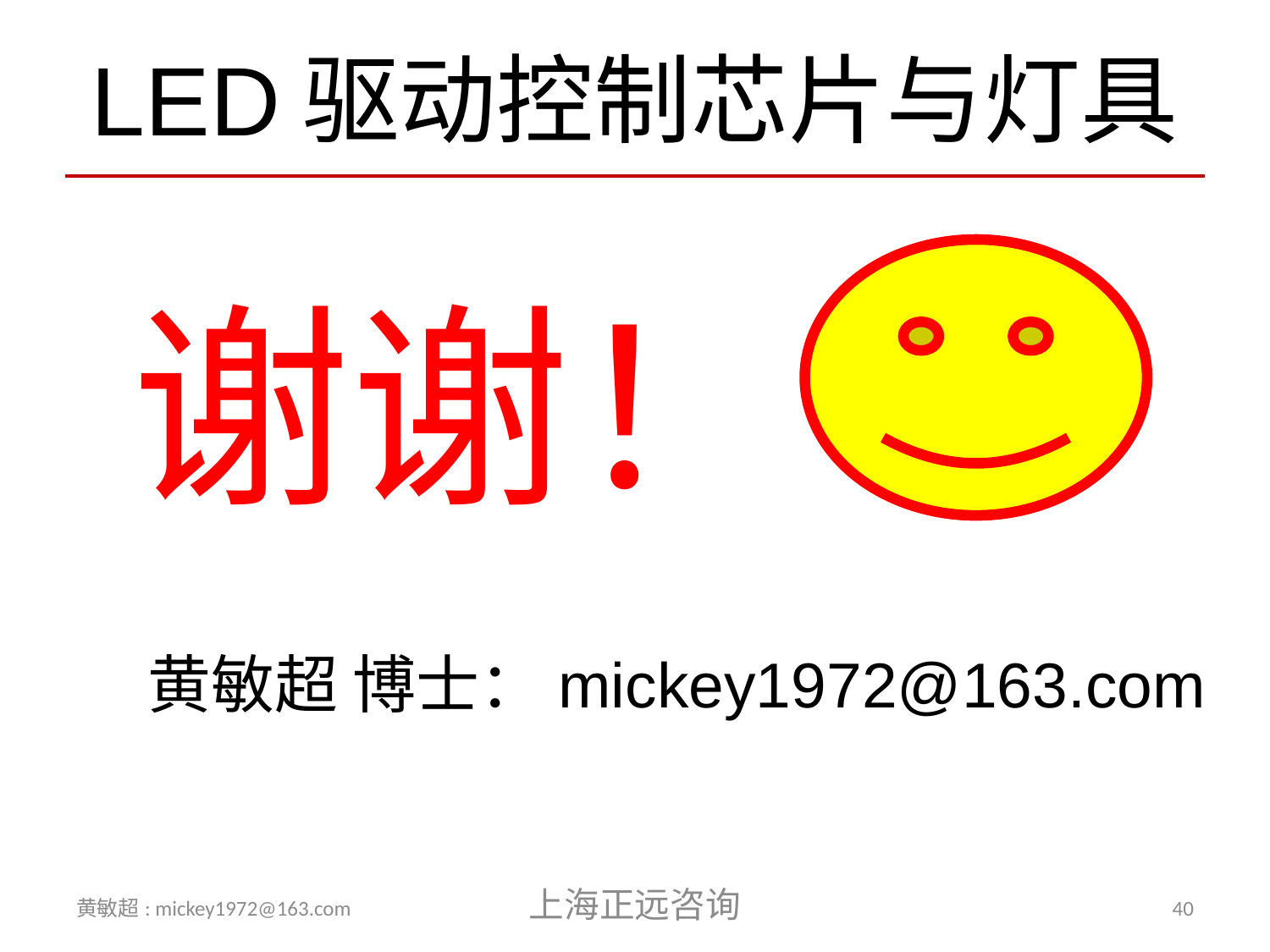

# LED驱动控制芯片与灯具

谢谢！
黄敏超 博士：mickey1972@163.com
黄敏超: mickey1972@163.com
上海正远咨询
40